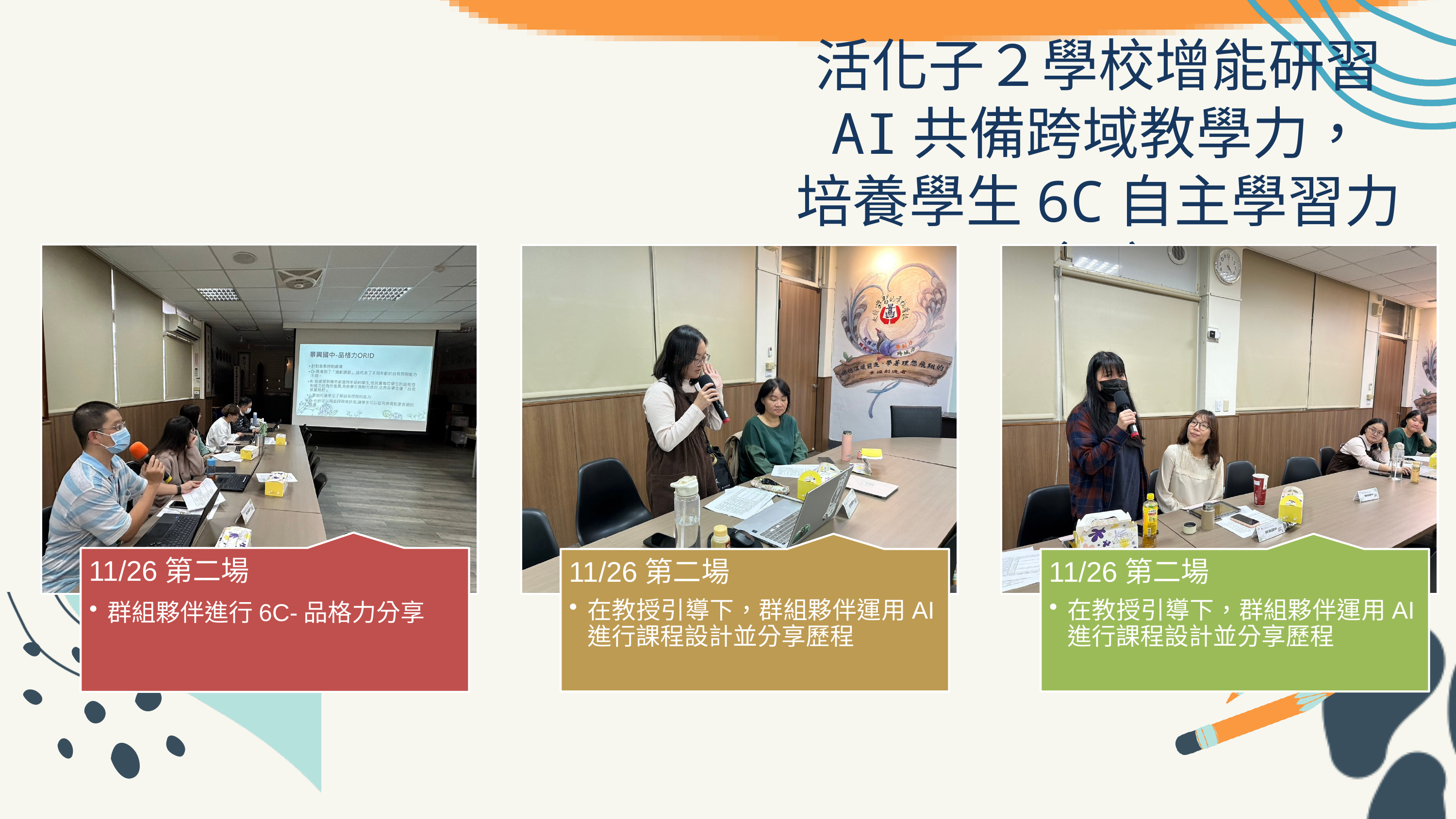

活化子２學校增能研習
AI共備跨域教學力，
培養學生6C自主學習力（二）
11/26第二場
群組夥伴進行6C-品格力分享
11/26第二場
在教授引導下，群組夥伴運用AI進行課程設計並分享歷程
11/26第二場
在教授引導下，群組夥伴運用AI進行課程設計並分享歷程